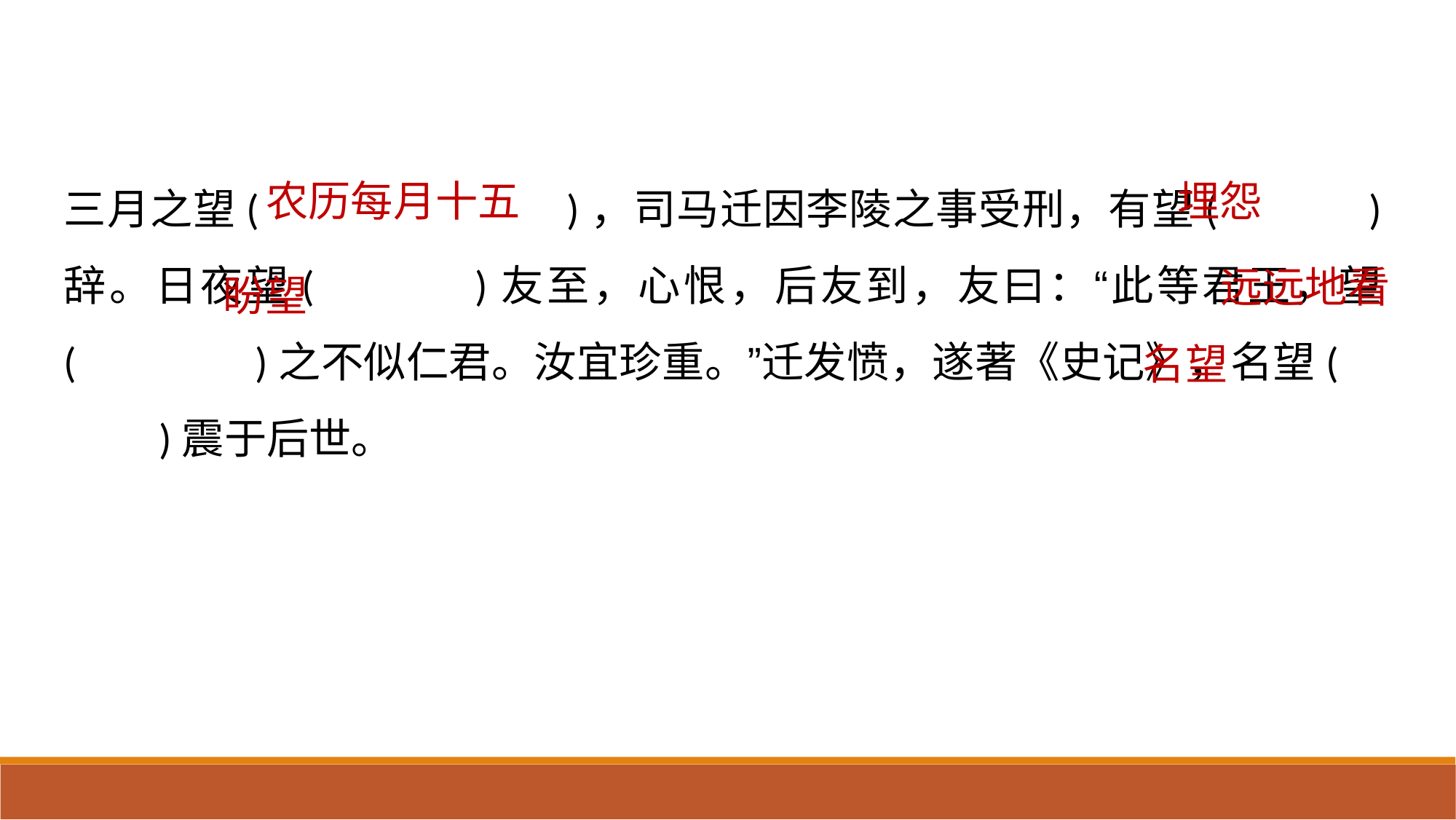

三月之望(               　　　)，司马迁因李陵之事受刑，有望(　　　)辞。日夜望(　　　)友至，心恨，后友到，友曰：“此等君王，望(   　　　)之不似仁君。汝宜珍重。”迁发愤，遂著《史记》，名望(　　　)震于后世。
农历每月十五
埋怨
远远地看
盼望
名望